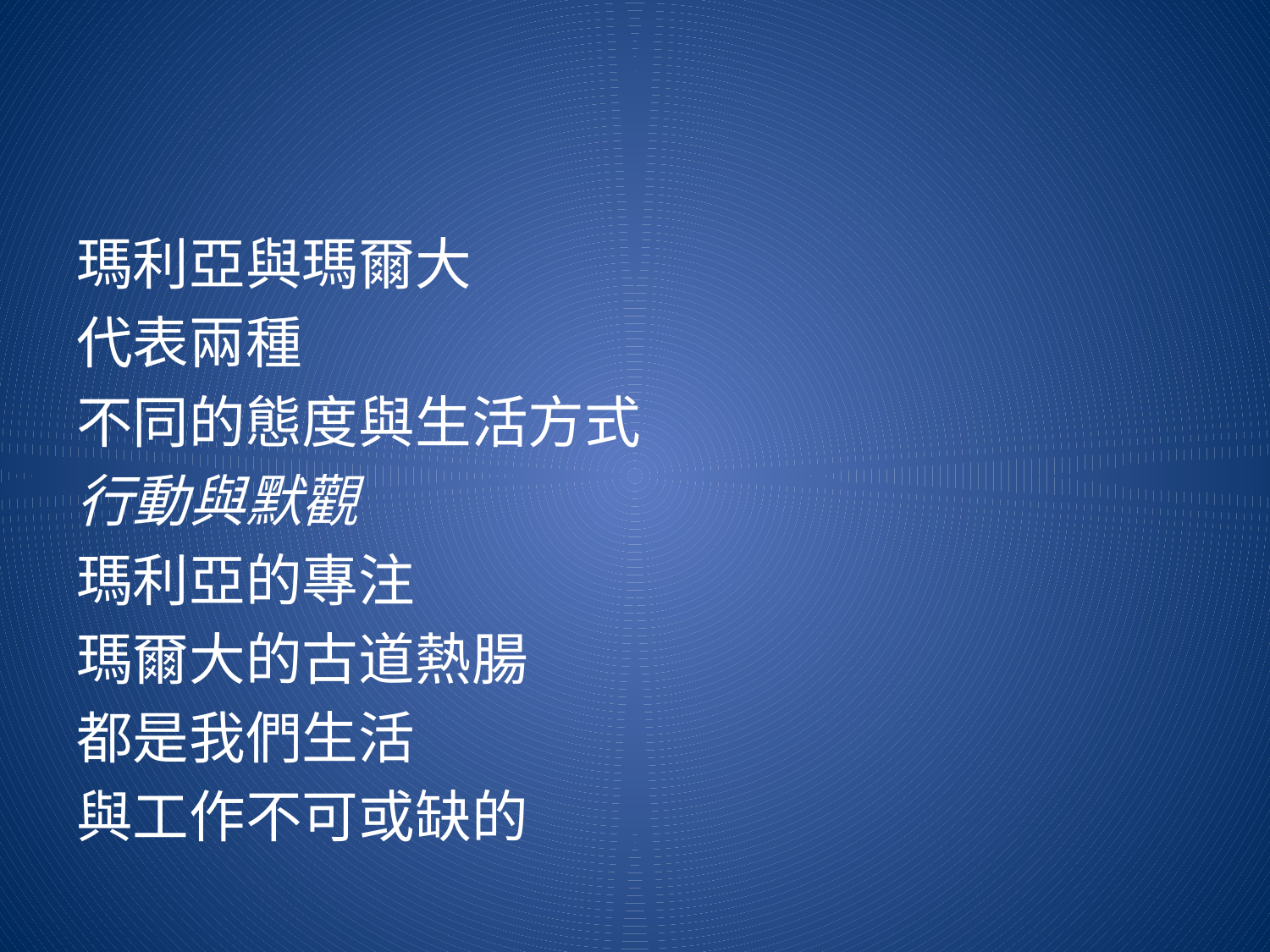

#
瑪利亞與瑪爾大
代表兩種
不同的態度與生活方式
行動與默觀
瑪利亞的專注
瑪爾大的古道熱腸
都是我們生活
與工作不可或缺的